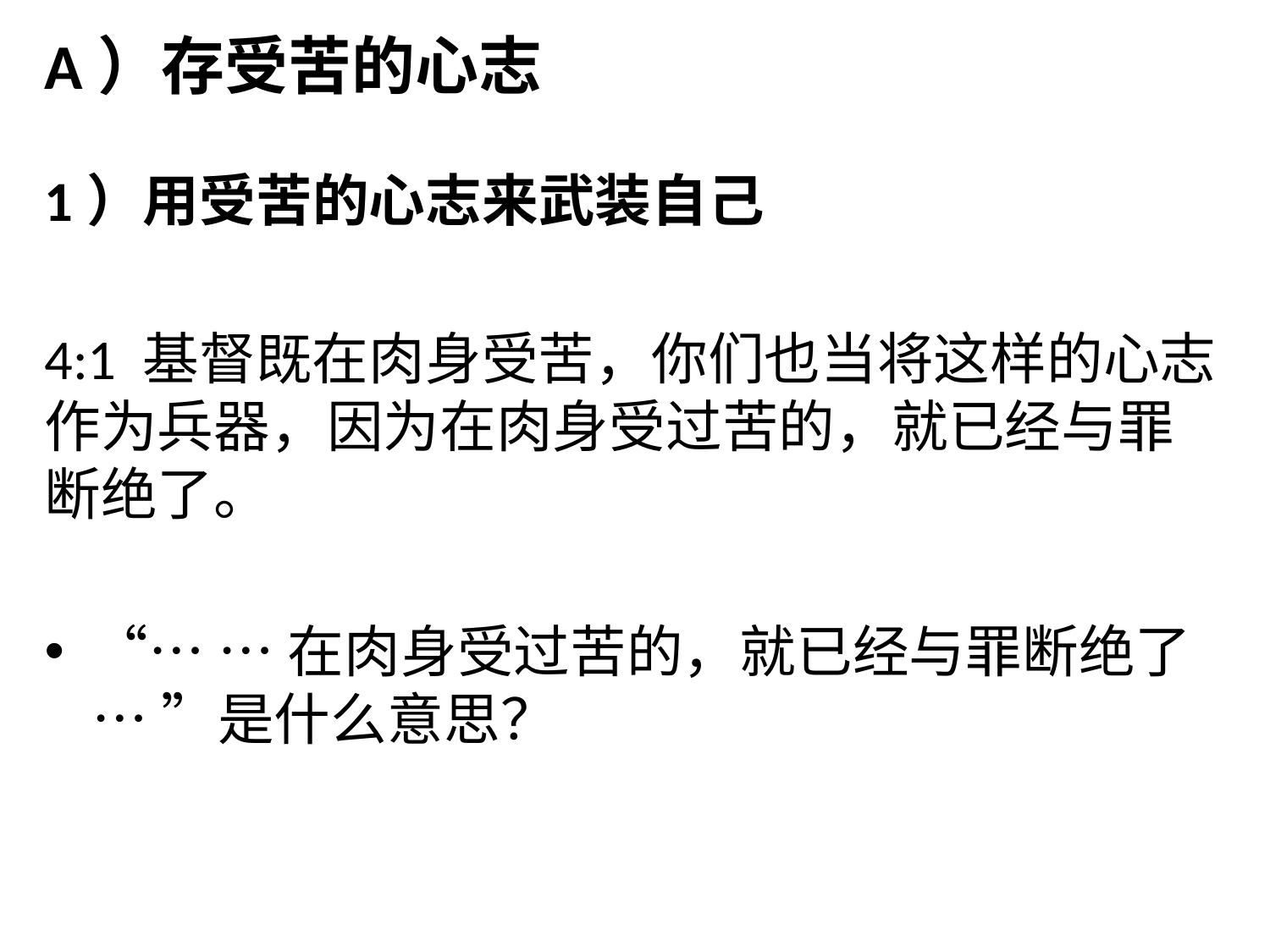

# A）存受苦的心志
1）用受苦的心志来武装自己

4:1 基督既在肉身受苦，你们也当将这样的心志作为兵器，因为在肉身受过苦的，就已经与罪断绝了。

“… …在肉身受过苦的，就已经与罪断绝了… ”是什么意思？